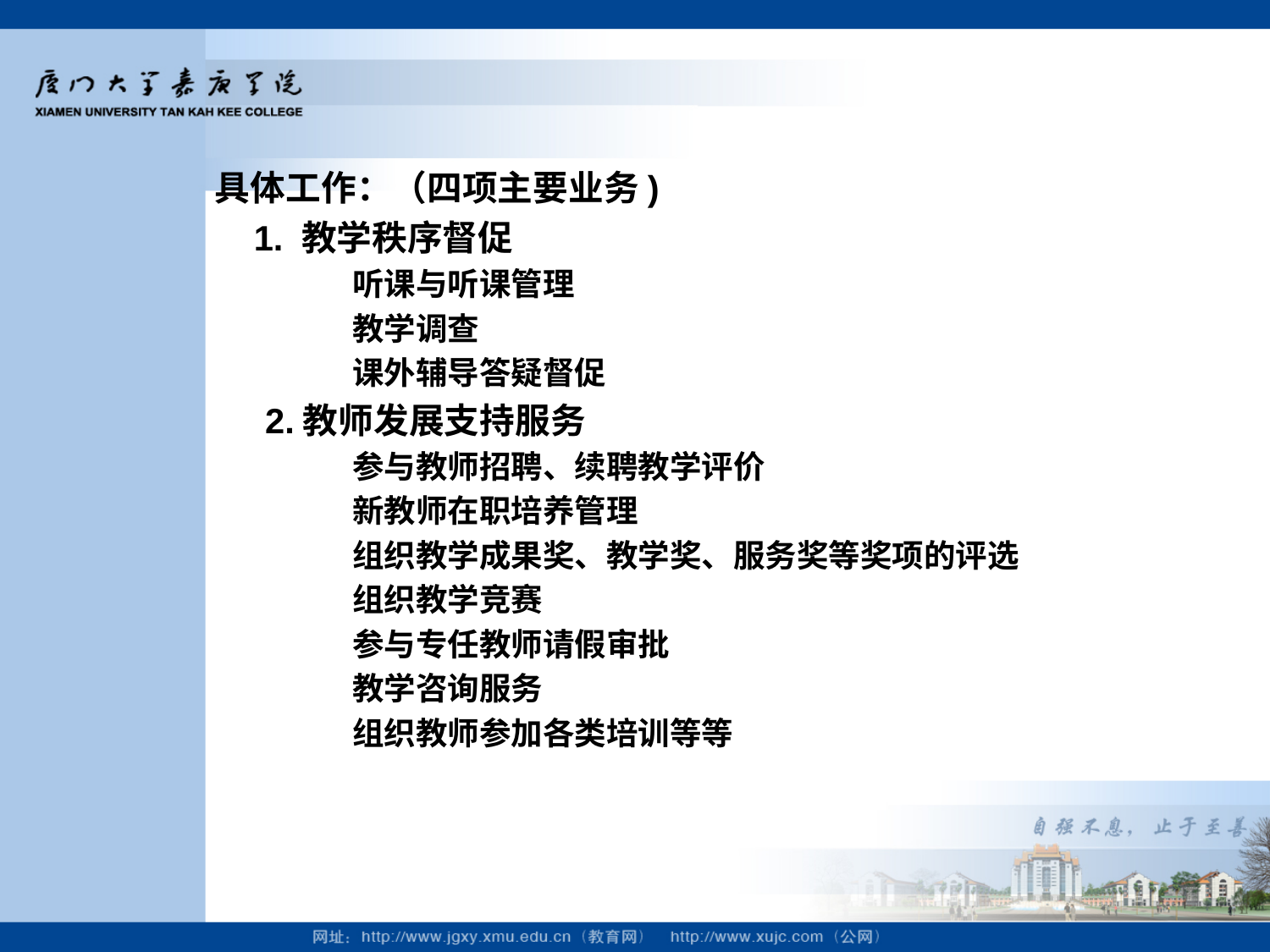

具体工作：（四项主要业务)
    1. 教学秩序督促
听课与听课管理
教学调查
课外辅导答疑督促
2.教师发展支持服务
参与教师招聘、续聘教学评价
新教师在职培养管理
组织教学成果奖、教学奖、服务奖等奖项的评选
组织教学竞赛
参与专任教师请假审批
教学咨询服务
组织教师参加各类培训等等